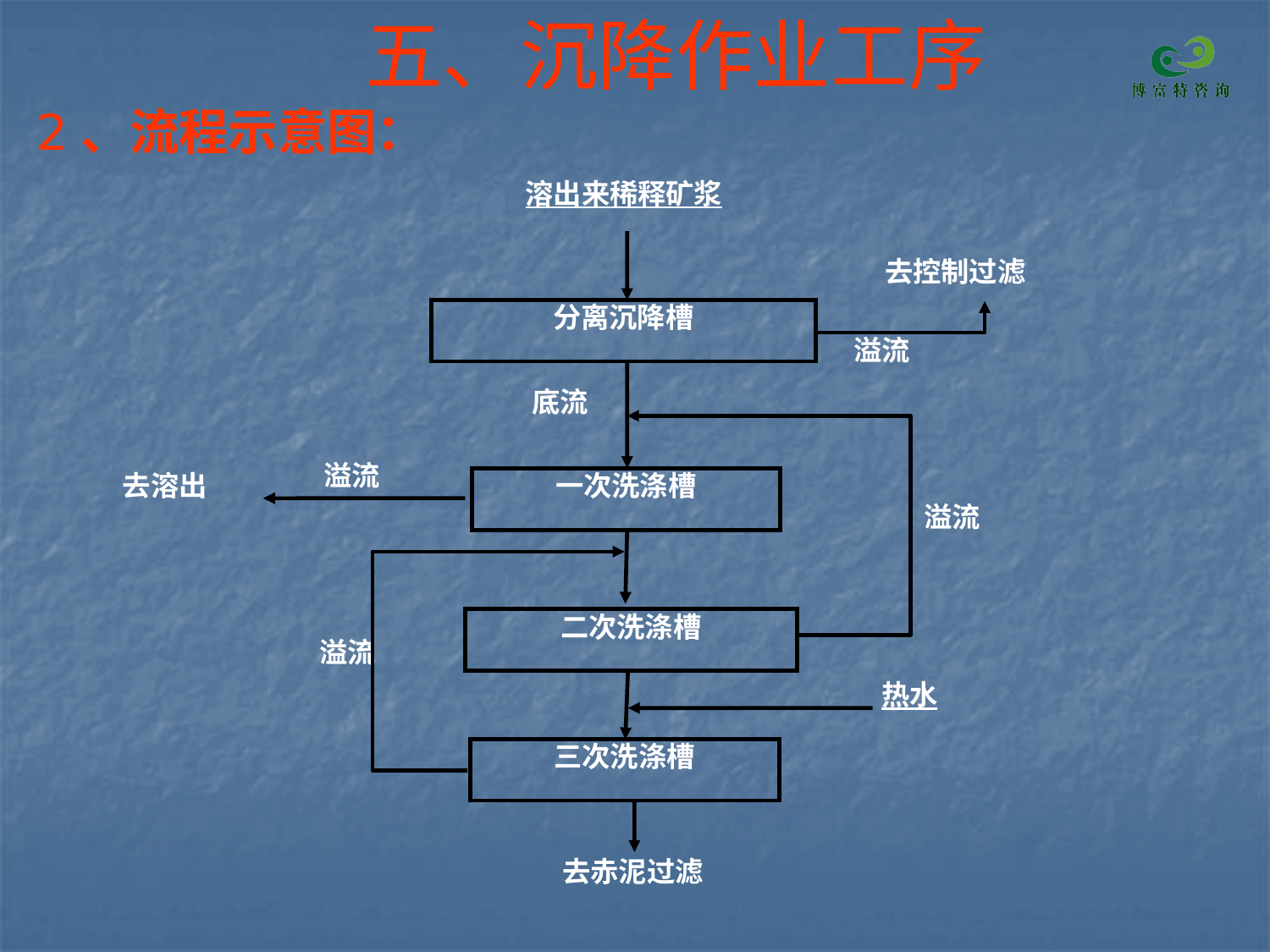

# 五、沉降作业工序
2、流程示意图：
溶出来稀释矿浆

    去控制过滤
分离沉降槽

溢流

底流

溢流
去溶出
一次洗涤槽

溢流

二次洗涤槽
溢流

热水

三次洗涤槽

去赤泥过滤